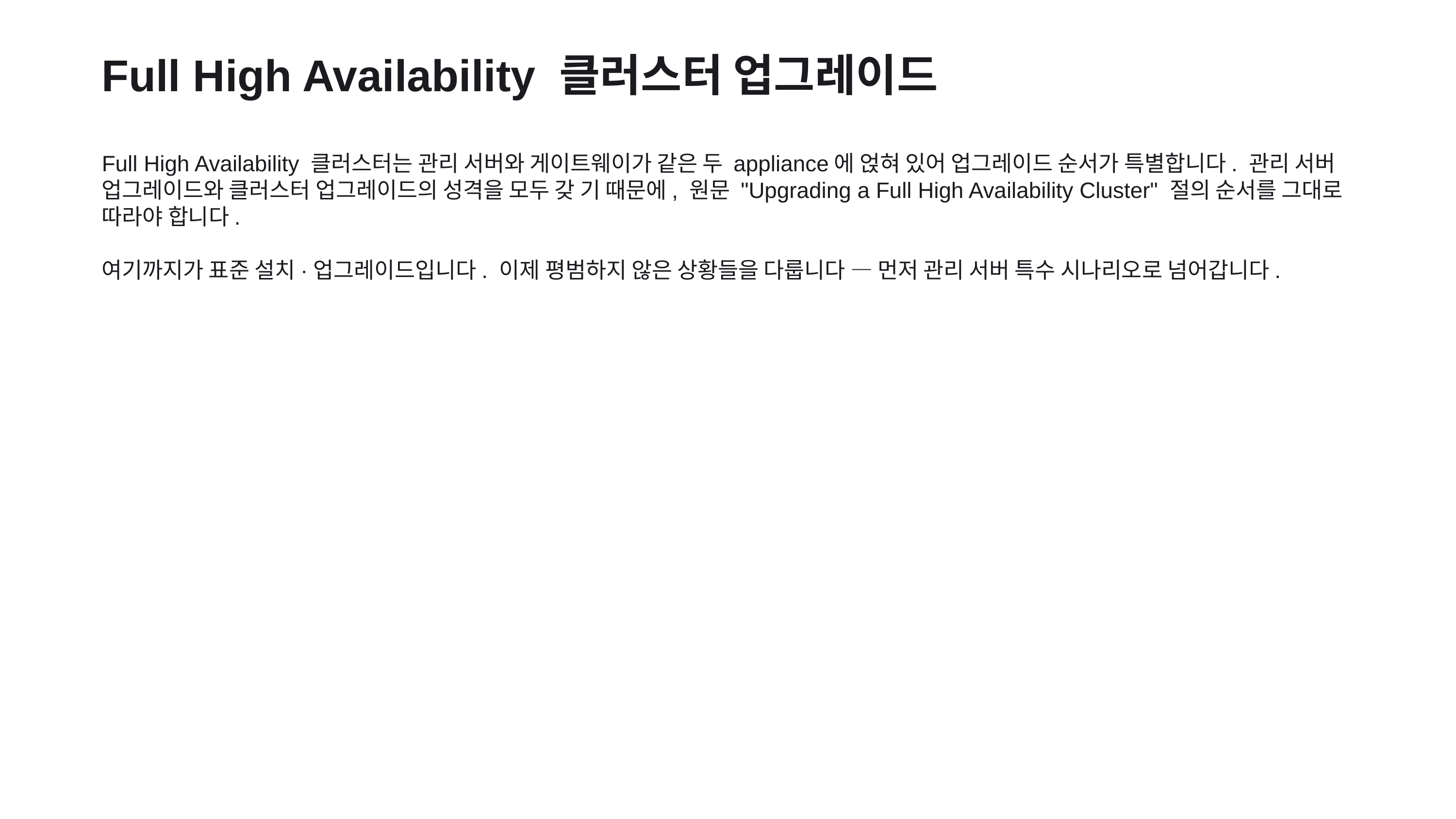

Full High Availability 클러스터 업그레이드
Full High Availability 클러스터는 관리 서버와 게이트웨이가 같은 두 appliance에 얹혀 있어 업그레이드 순서가 특별합니다. 관리 서버 업그레이드와 클러스터 업그레이드의 성격을 모두 갖 기 때문에, 원문 "Upgrading a Full High Availability Cluster" 절의 순서를 그대로 따라야 합니다.

여기까지가 표준 설치·업그레이드입니다. 이제 평범하지 않은 상황들을 다룹니다 — 먼저 관리 서버 특수 시나리오로 넘어갑니다.